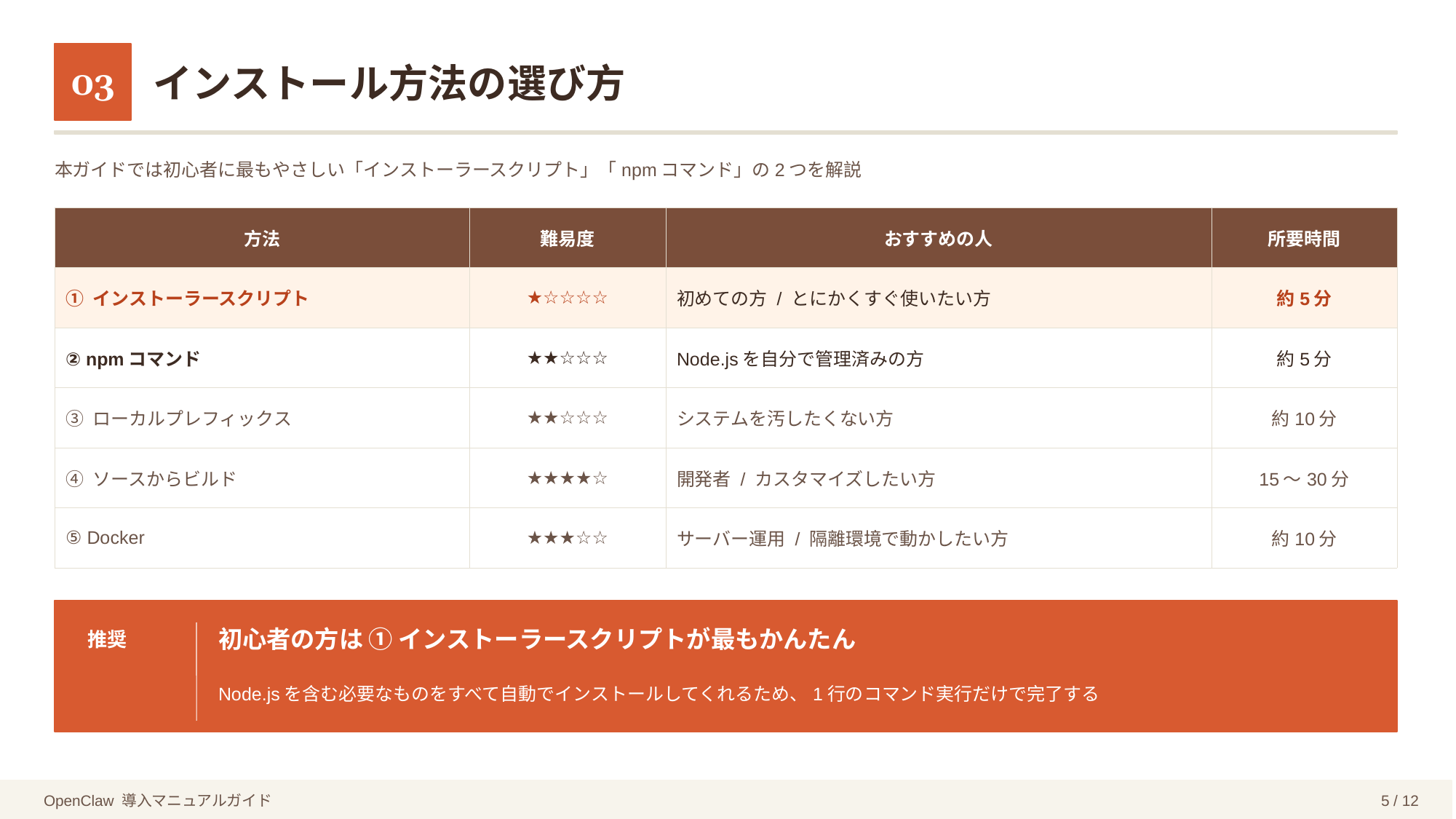

03
インストール方法の選び方

本ガイドでは初心者に最もやさしい「インストーラースクリプト」「npmコマンド」の2つを解説
| 方法 | 難易度 | おすすめの人 | 所要時間 |
| --- | --- | --- | --- |
| ① インストーラースクリプト | ★☆☆☆☆ | 初めての方 / とにかくすぐ使いたい方 | 約5分 |
| ② npmコマンド | ★★☆☆☆ | Node.jsを自分で管理済みの方 | 約5分 |
| ③ ローカルプレフィックス | ★★☆☆☆ | システムを汚したくない方 | 約10分 |
| ④ ソースからビルド | ★★★★☆ | 開発者 / カスタマイズしたい方 | 15〜30分 |
| ⑤ Docker | ★★★☆☆ | サーバー運用 / 隔離環境で動かしたい方 | 約10分 |

初心者の方は ① インストーラースクリプトが最もかんたん
推奨

Node.jsを含む必要なものをすべて自動でインストールしてくれるため、1行のコマンド実行だけで完了する

OpenClaw 導入マニュアルガイド
5 / 12